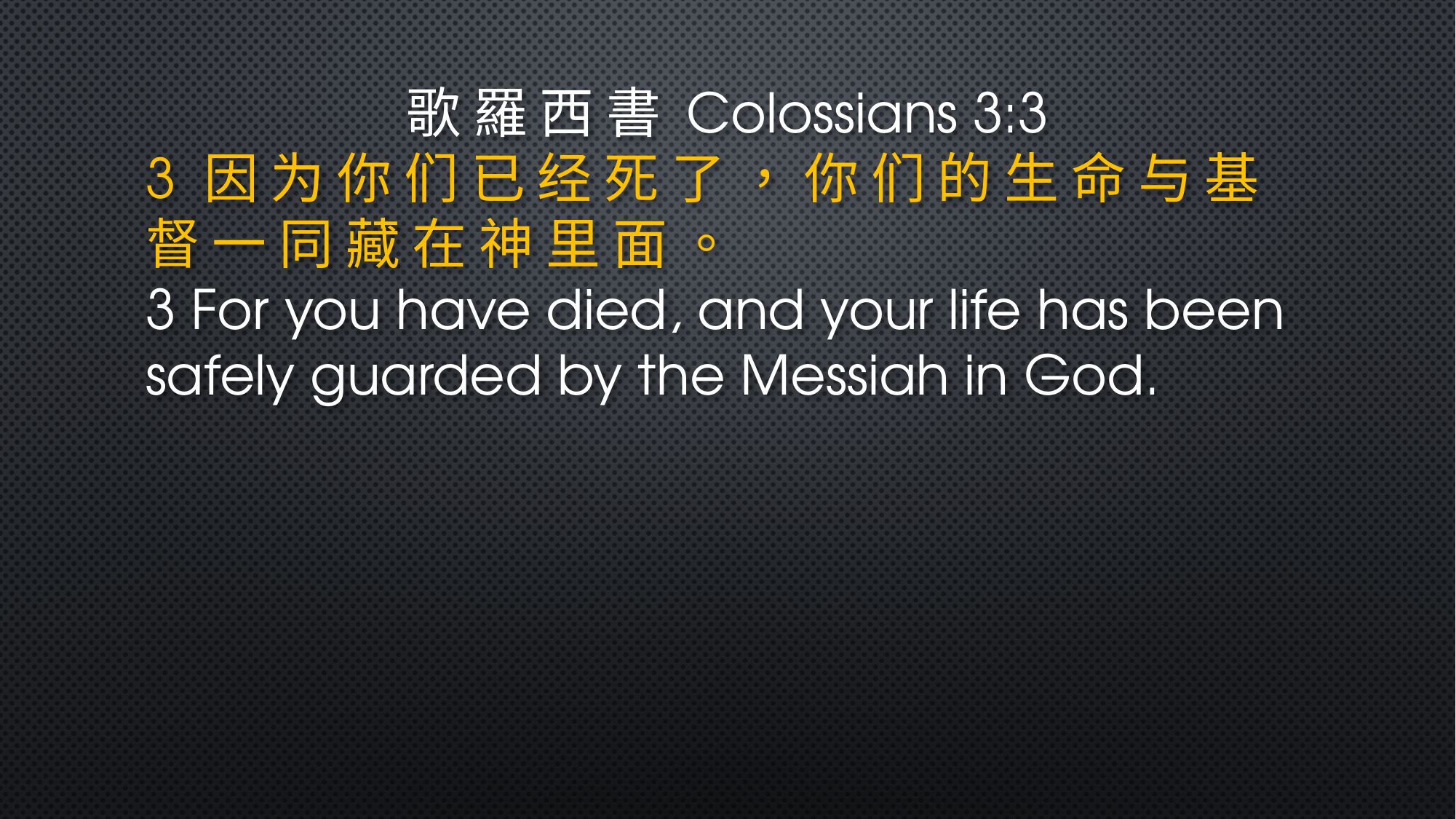

歌 羅 西 書 Colossians 3:3
3 因 为 你 们 已 经 死 了 ， 你 们 的 生 命 与 基 督 一 同 藏 在 神 里 面 。
3 For you have died, and your life has been safely guarded by the Messiah in God.